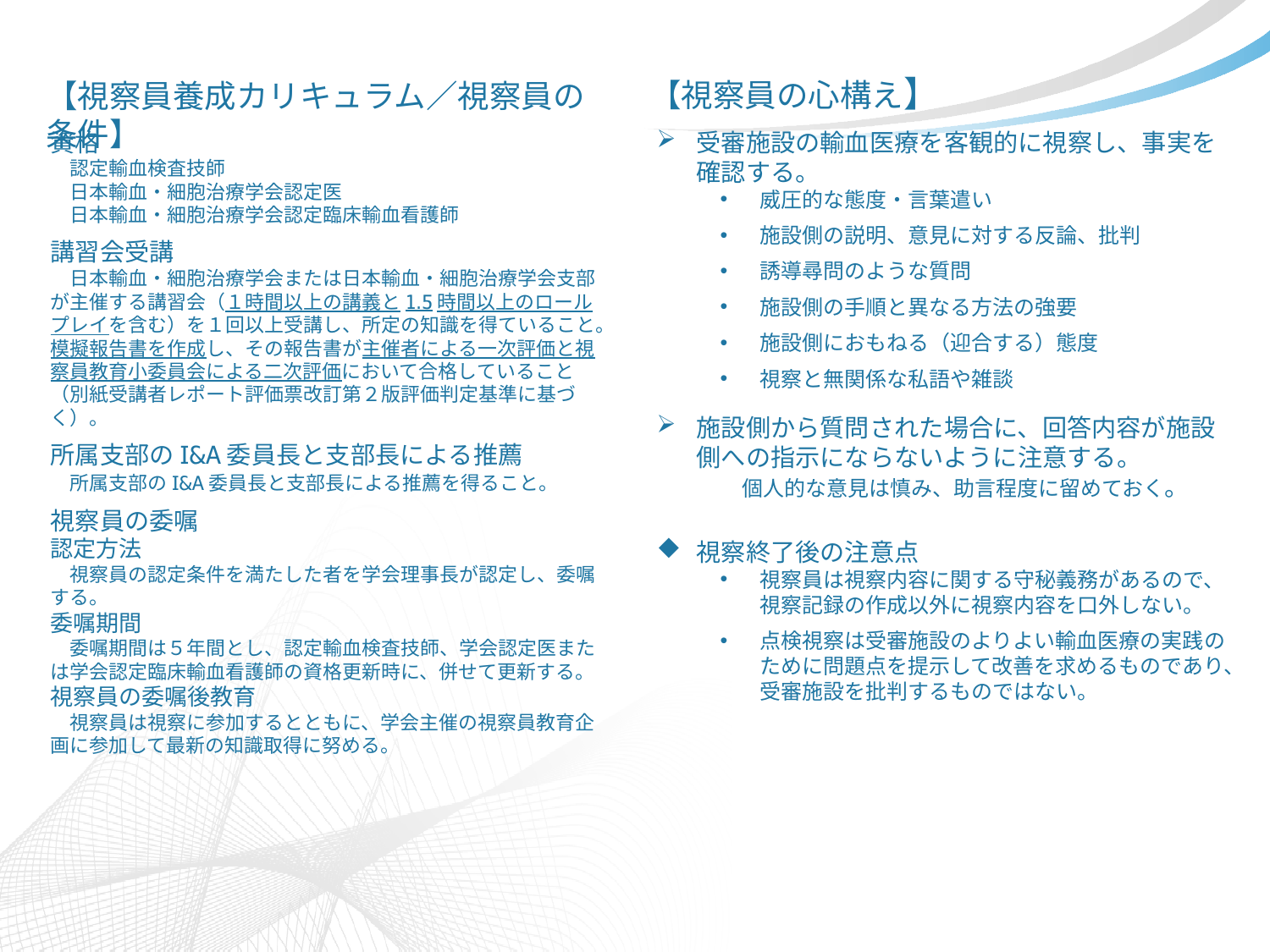

【視察員の心構え】
【視察員養成カリキュラム／視察員の条件】
資格
　認定輸血検査技師
　日本輸血・細胞治療学会認定医
　日本輸血・細胞治療学会認定臨床輸血看護師
講習会受講
　日本輸血・細胞治療学会または日本輸血・細胞治療学会支部が主催する講習会（１時間以上の講義と1.5時間以上のロールプレイを含む）を１回以上受講し、所定の知識を得ていること。模擬報告書を作成し、その報告書が主催者による一次評価と視察員教育小委員会による二次評価において合格していること（別紙受講者レポート評価票改訂第２版評価判定基準に基づく）。
所属支部のI&A委員長と支部長による推薦
　所属支部のI&A委員長と支部長による推薦を得ること。
視察員の委嘱
認定方法
　視察員の認定条件を満たした者を学会理事長が認定し、委嘱する。
委嘱期間
　委嘱期間は５年間とし、認定輸血検査技師、学会認定医または学会認定臨床輸血看護師の資格更新時に、併せて更新する。
視察員の委嘱後教育
　視察員は視察に参加するとともに、学会主催の視察員教育企画に参加して最新の知識取得に努める。
受審施設の輸血医療を客観的に視察し、事実を確認する。
威圧的な態度・言葉遣い
施設側の説明、意見に対する反論、批判
誘導尋問のような質問
施設側の手順と異なる方法の強要
施設側におもねる（迎合する）態度
視察と無関係な私語や雑談
施設側から質問された場合に、回答内容が施設側への指示にならないように注意する。
　　　  個人的な意見は慎み、助言程度に留めておく。
視察終了後の注意点
視察員は視察内容に関する守秘義務があるので、視察記録の作成以外に視察内容を口外しない。
点検視察は受審施設のよりよい輸血医療の実践のために問題点を提示して改善を求めるものであり、受審施設を批判するものではない。